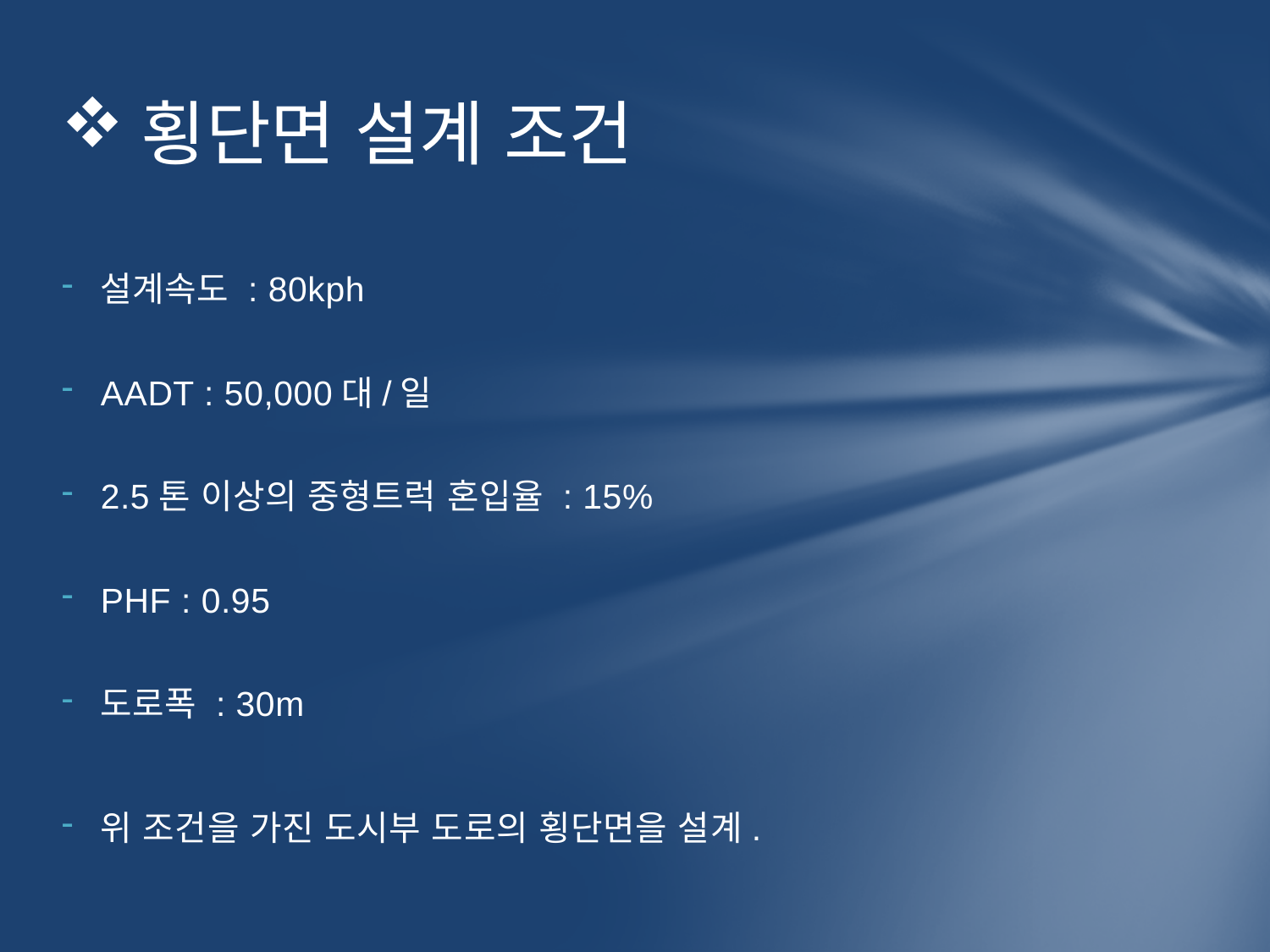

# 횡단면 설계 조건

설계속도 : 80kph
AADT : 50,000대/일
2.5톤 이상의 중형트럭 혼입율 : 15%
PHF : 0.95
도로폭 : 30m

위 조건을 가진 도시부 도로의 횡단면을 설계.